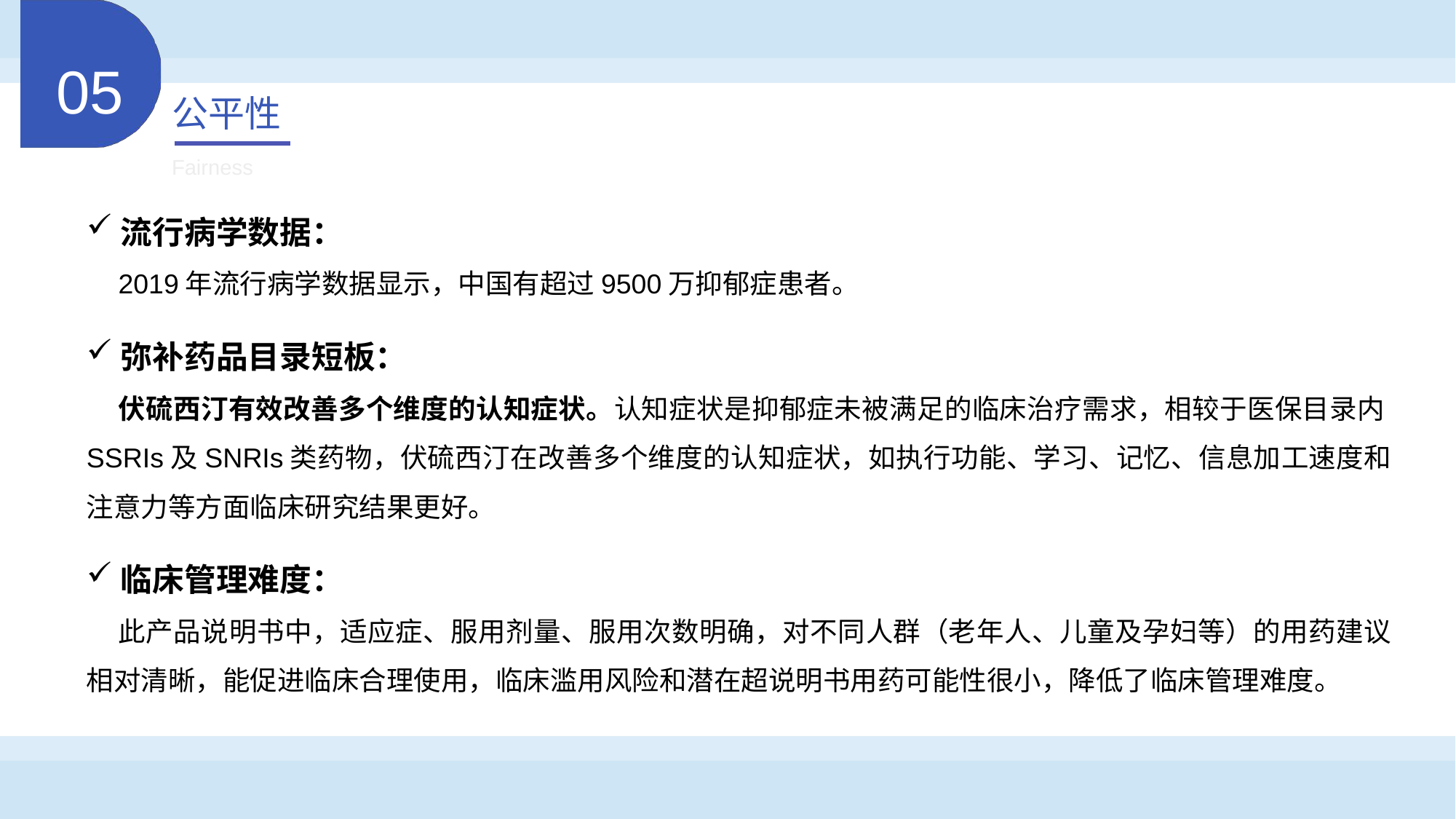

05
公平性
Fairness
流行病学数据：
2019年流行病学数据显示，中国有超过9500万抑郁症患者。
弥补药品目录短板：
伏硫西汀有效改善多个维度的认知症状。认知症状是抑郁症未被满足的临床治疗需求，相较于医保目录内SSRIs及SNRIs类药物，伏硫西汀在改善多个维度的认知症状，如执行功能、学习、记忆、信息加工速度和注意力等方面临床研究结果更好。
临床管理难度：
此产品说明书中，适应症、服用剂量、服用次数明确，对不同人群（老年人、儿童及孕妇等）的用药建议相对清晰，能促进临床合理使用，临床滥用风险和潜在超说明书用药可能性很小，降低了临床管理难度。